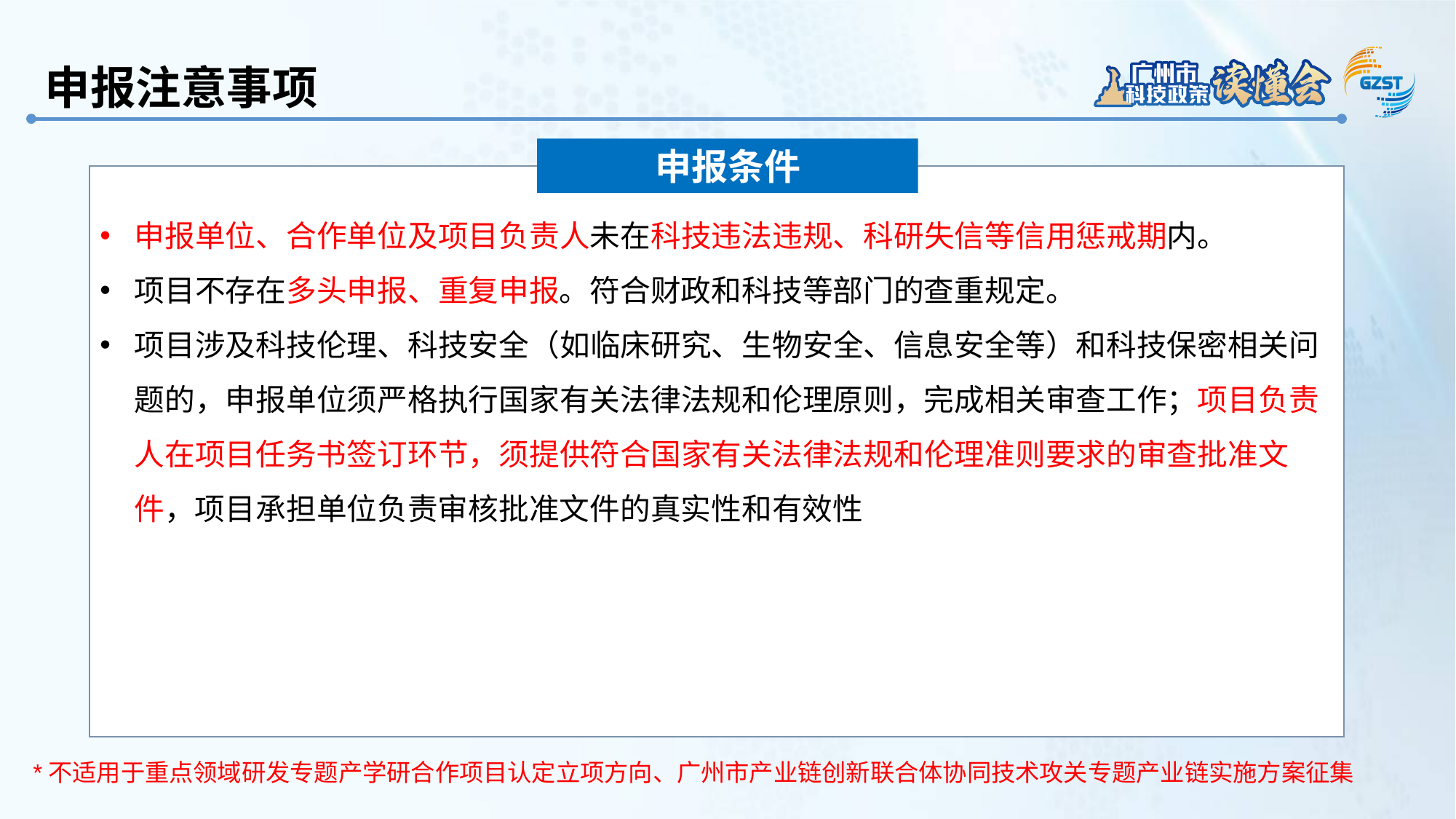

申报注意事项
申报条件

申报单位、合作单位及项目负责人未在科技违法违规、科研失信等信用惩戒期内。
项目不存在多头申报、重复申报。符合财政和科技等部门的查重规定。
项目涉及科技伦理、科技安全（如临床研究、生物安全、信息安全等）和科技保密相关问题的，申报单位须严格执行国家有关法律法规和伦理原则，完成相关审查工作；项目负责人在项目任务书签订环节，须提供符合国家有关法律法规和伦理准则要求的审查批准文件，项目承担单位负责审核批准文件的真实性和有效性

*不适用于重点领域研发专题产学研合作项目认定立项方向、广州市产业链创新联合体协同技术攻关专题产业链实施方案征集